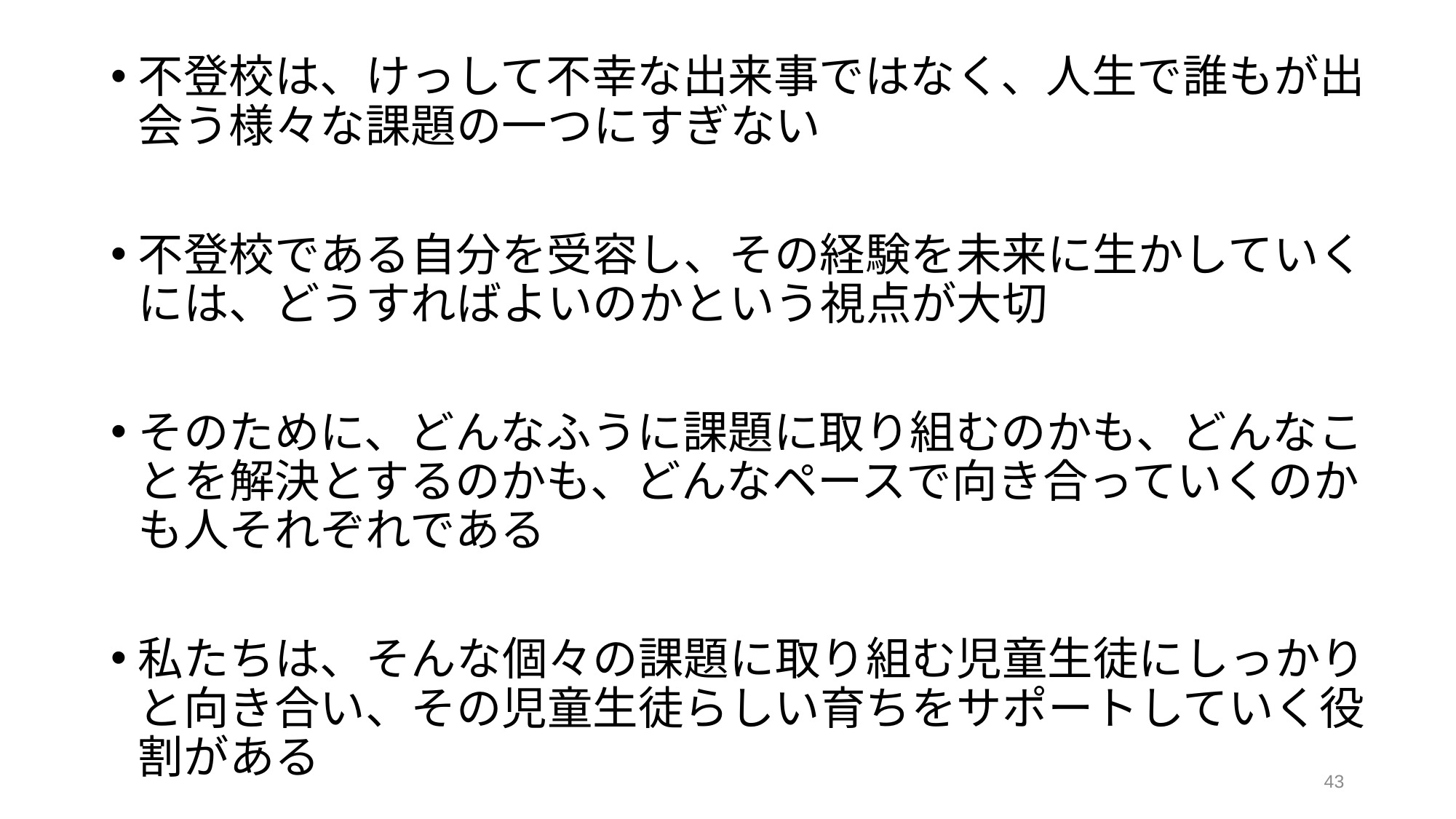

不登校は、けっして不幸な出来事ではなく、人生で誰もが出会う様々な課題の一つにすぎない

不登校である自分を受容し、その経験を未来に生かしていくには、どうすればよいのかという視点が大切

そのために、どんなふうに課題に取り組むのかも、どんなことを解決とするのかも、どんなペースで向き合っていくのかも人それぞれである

私たちは、そんな個々の課題に取り組む児童生徒にしっかりと向き合い、その児童生徒らしい育ちをサポートしていく役割がある
43